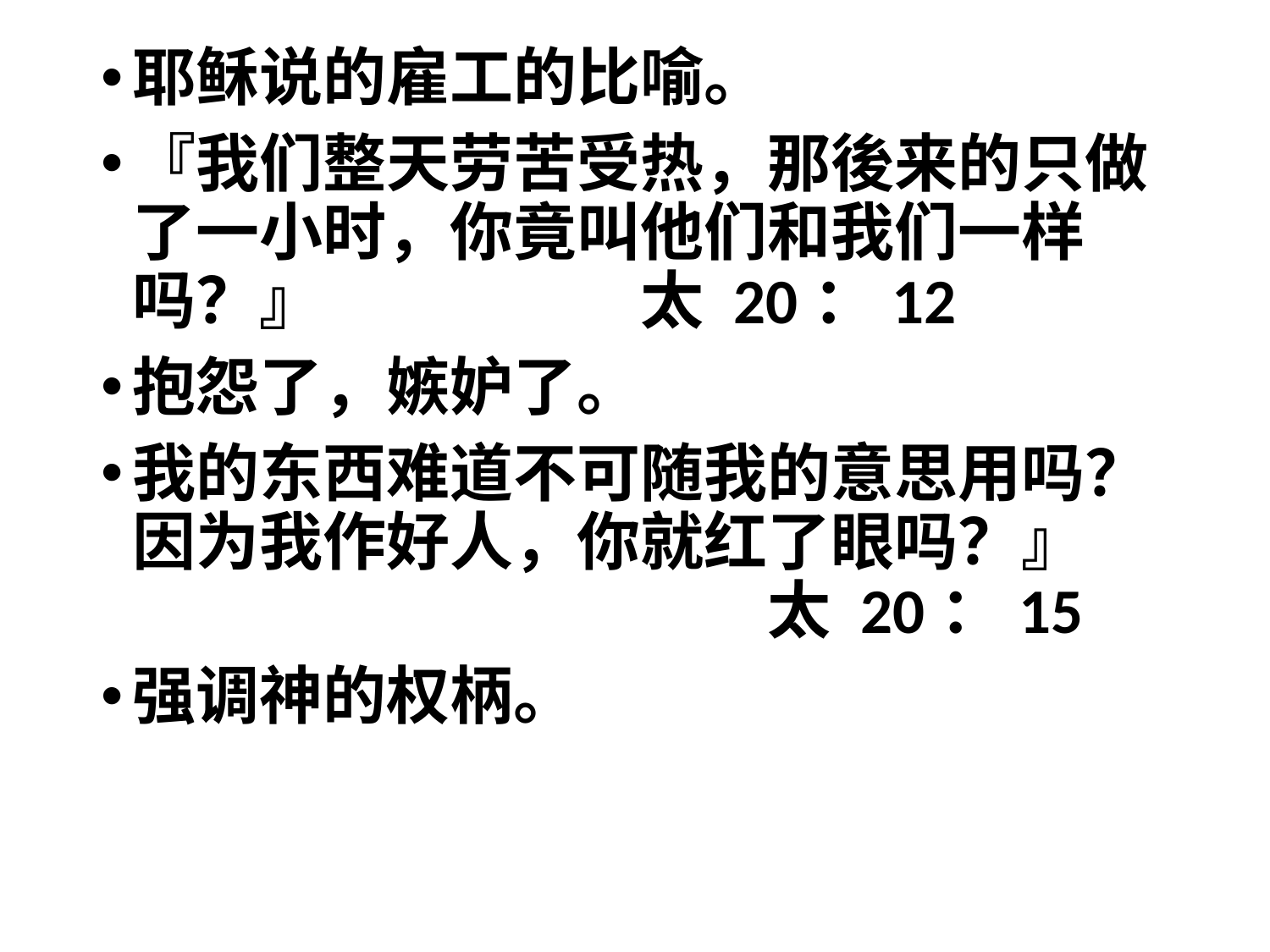

耶稣说的雇工的比喻。
『我们整天劳苦受热，那後来的只做了一小时，你竟叫他们和我们一样吗？』 			太 20：12
抱怨了，嫉妒了。
我的东西难道不可随我的意思用吗？因为我作好人，你就红了眼吗？』						太 20：15
强调神的权柄。